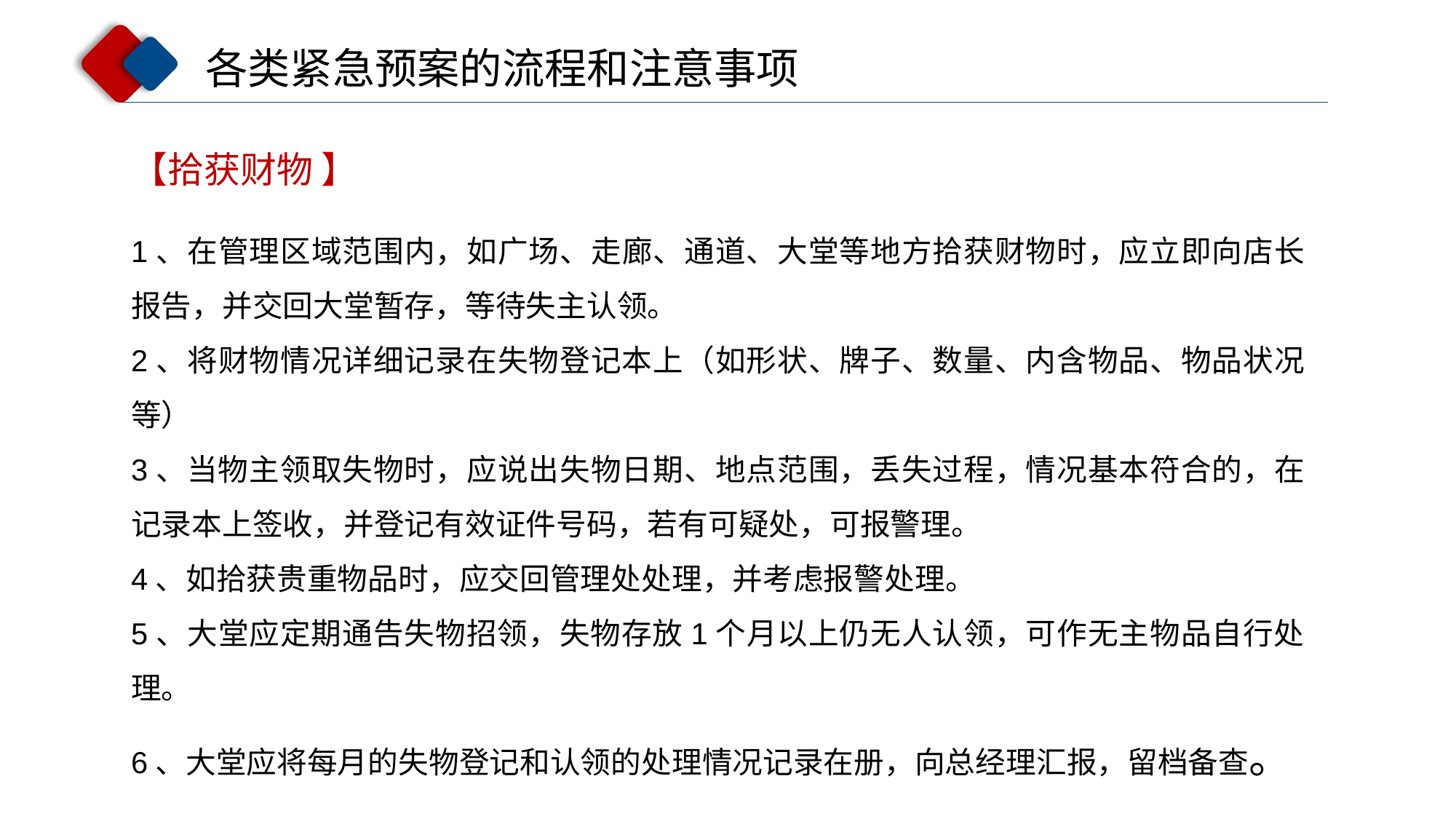

各类紧急预案的流程和注意事项
【拾获财物 】
1、在管理区域范围内，如广场、走廊、通道、大堂等地方拾获财物时，应立即向店长报告，并交回大堂暂存，等待失主认领。
2、将财物情况详细记录在失物登记本上（如形状、牌子、数量、内含物品、物品状况等）
3、当物主领取失物时，应说出失物日期、地点范围，丢失过程，情况基本符合的，在记录本上签收，并登记有效证件号码，若有可疑处，可报警理。
4、如拾获贵重物品时，应交回管理处处理，并考虑报警处理。
5、大堂应定期通告失物招领，失物存放1个月以上仍无人认领，可作无主物品自行处理。
6、大堂应将每月的失物登记和认领的处理情况记录在册，向总经理汇报，留档备查。